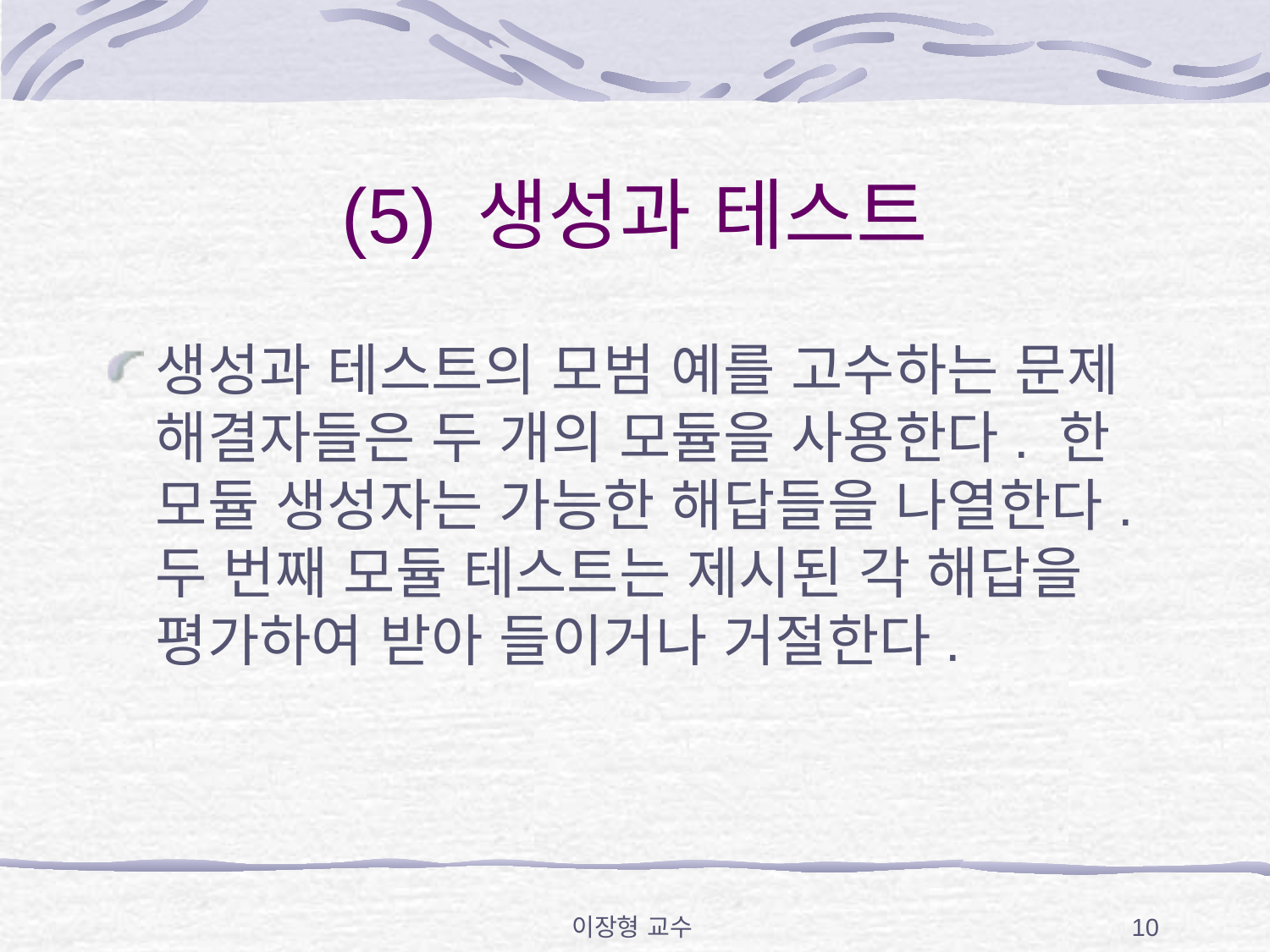

# (5) 생성과 테스트
생성과 테스트의 모범 예를 고수하는 문제 해결자들은 두 개의 모듈을 사용한다. 한 모듈 생성자는 가능한 해답들을 나열한다. 두 번째 모듈 테스트는 제시된 각 해답을 평가하여 받아 들이거나 거절한다.
이장형 교수
10